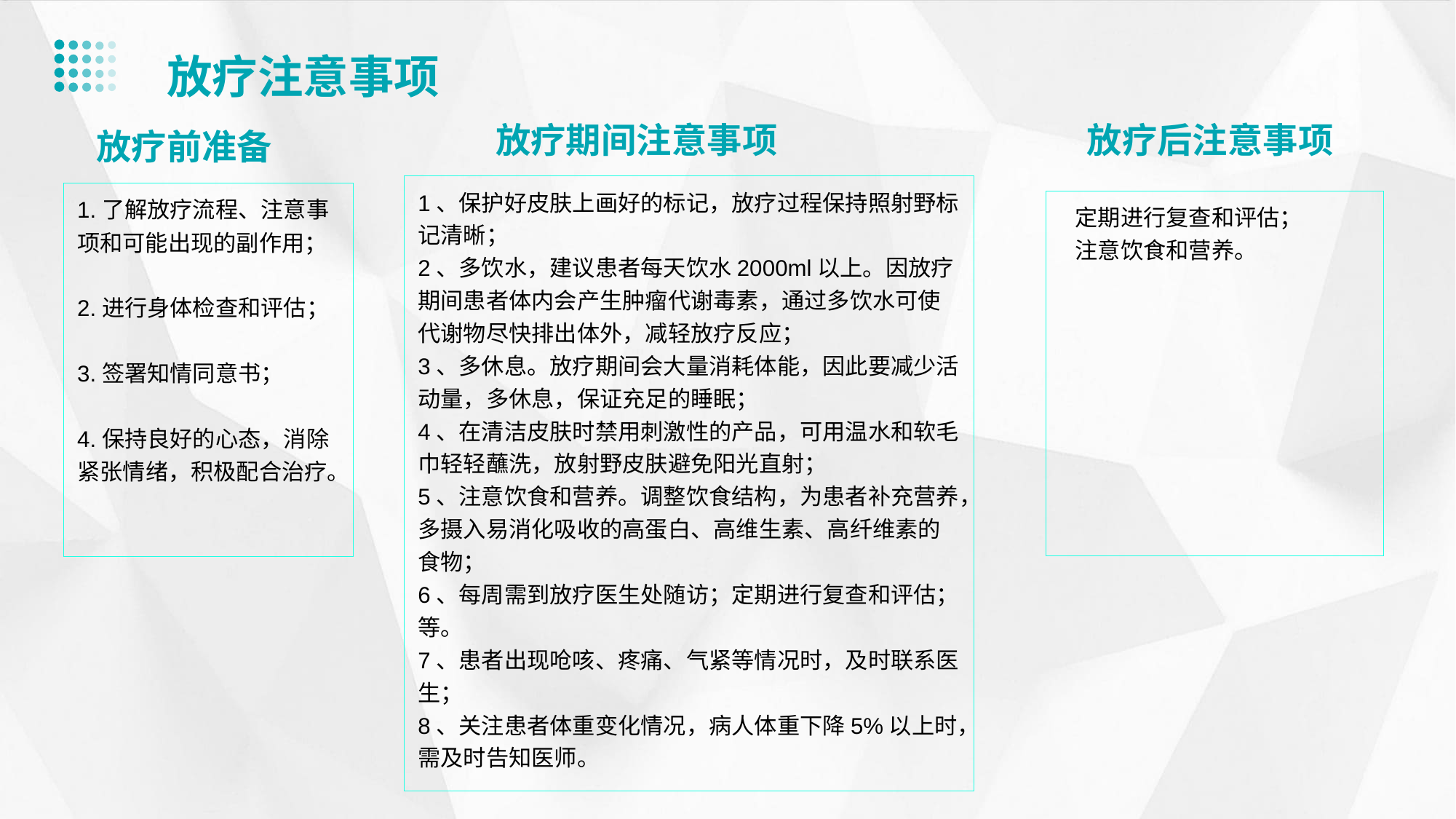

放疗注意事项

放疗期间注意事项
放疗后注意事项
放疗前准备
1、保护好皮肤上画好的标记，放疗过程保持照射野标记清晰；
2、多饮水，建议患者每天饮水2000ml以上。因放疗期间患者体内会产生肿瘤代谢毒素，通过多饮水可使代谢物尽快排出体外，减轻放疗反应；
3、多休息。放疗期间会大量消耗体能，因此要减少活动量，多休息，保证充足的睡眠；
4、在清洁皮肤时禁用刺激性的产品，可用温水和软毛巾轻轻蘸洗，放射野皮肤避免阳光直射；
5、注意饮食和营养。调整饮食结构，为患者补充营养，多摄入易消化吸收的高蛋白、高维生素、高纤维素的食物；
6、每周需到放疗医生处随访；定期进行复查和评估；等。
7、患者出现呛咳、疼痛、气紧等情况时，及时联系医生；
8、关注患者体重变化情况，病人体重下降5%以上时，需及时告知医师。
1.了解放疗流程、注意事项和可能出现的副作用；

2.进行身体检查和评估；

3.签署知情同意书；

4.保持良好的心态，消除紧张情绪，积极配合治疗。
  定期进行复查和评估；
  注意饮食和营养。